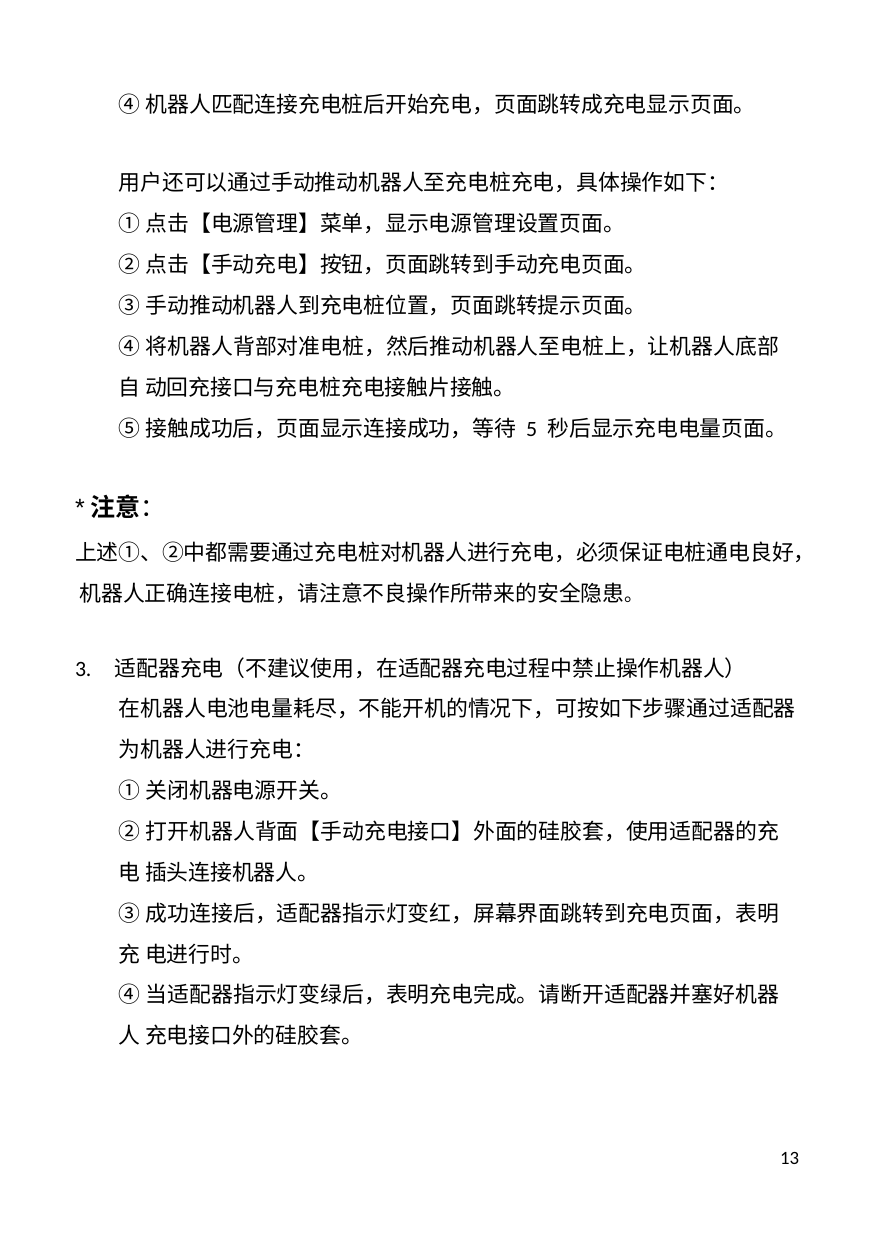

④机器人匹配连接充电桩后开始充电，页面跳转成充电显示页面。

用户还可以通过手动推动机器人至充电桩充电，具体操作如下：
①点击【电源管理】菜单，显示电源管理设置页面。
②点击【手动充电】按钮，页面跳转到手动充电页面。
③手动推动机器人到充电桩位置，页面跳转提示页面。
④将机器人背部对准电桩，然后推动机器人至电桩上，让机器人底部自 动回充接口与充电桩充电接触片接触。
⑤接触成功后，页面显示连接成功，等待 5 秒后显示充电电量页面。

*注意：
上述①、②中都需要通过充电桩对机器人进行充电，必须保证电桩通电良好， 机器人正确连接电桩，请注意不良操作所带来的安全隐患。

3.	适配器充电（不建议使用，在适配器充电过程中禁止操作机器人）
在机器人电池电量耗尽，不能开机的情况下，可按如下步骤通过适配器 为机器人进行充电：
①关闭机器电源开关。
②打开机器人背面【手动充电接口】外面的硅胶套，使用适配器的充电 插头连接机器人。
③成功连接后，适配器指示灯变红，屏幕界面跳转到充电页面，表明充 电进行时。
④当适配器指示灯变绿后，表明充电完成。请断开适配器并塞好机器人 充电接口外的硅胶套。
13